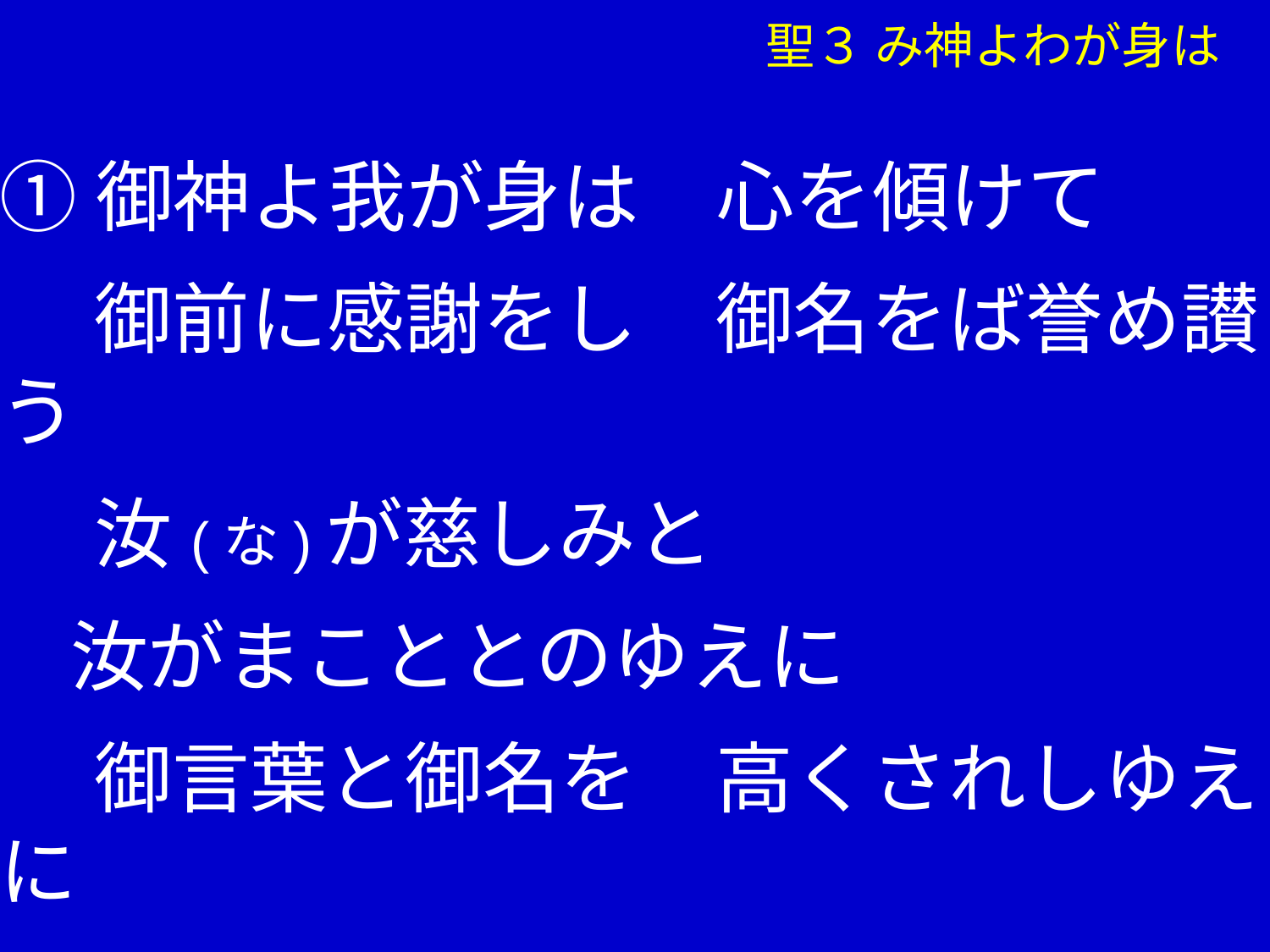

聖３ み神よわが身は
①御神よ我が身は　心を傾けて
　 御前に感謝をし　御名をば誉め讃う
　 汝(な)が慈しみと
   汝がまこととのゆえに
　 御言葉と御名を　高くされしゆえに